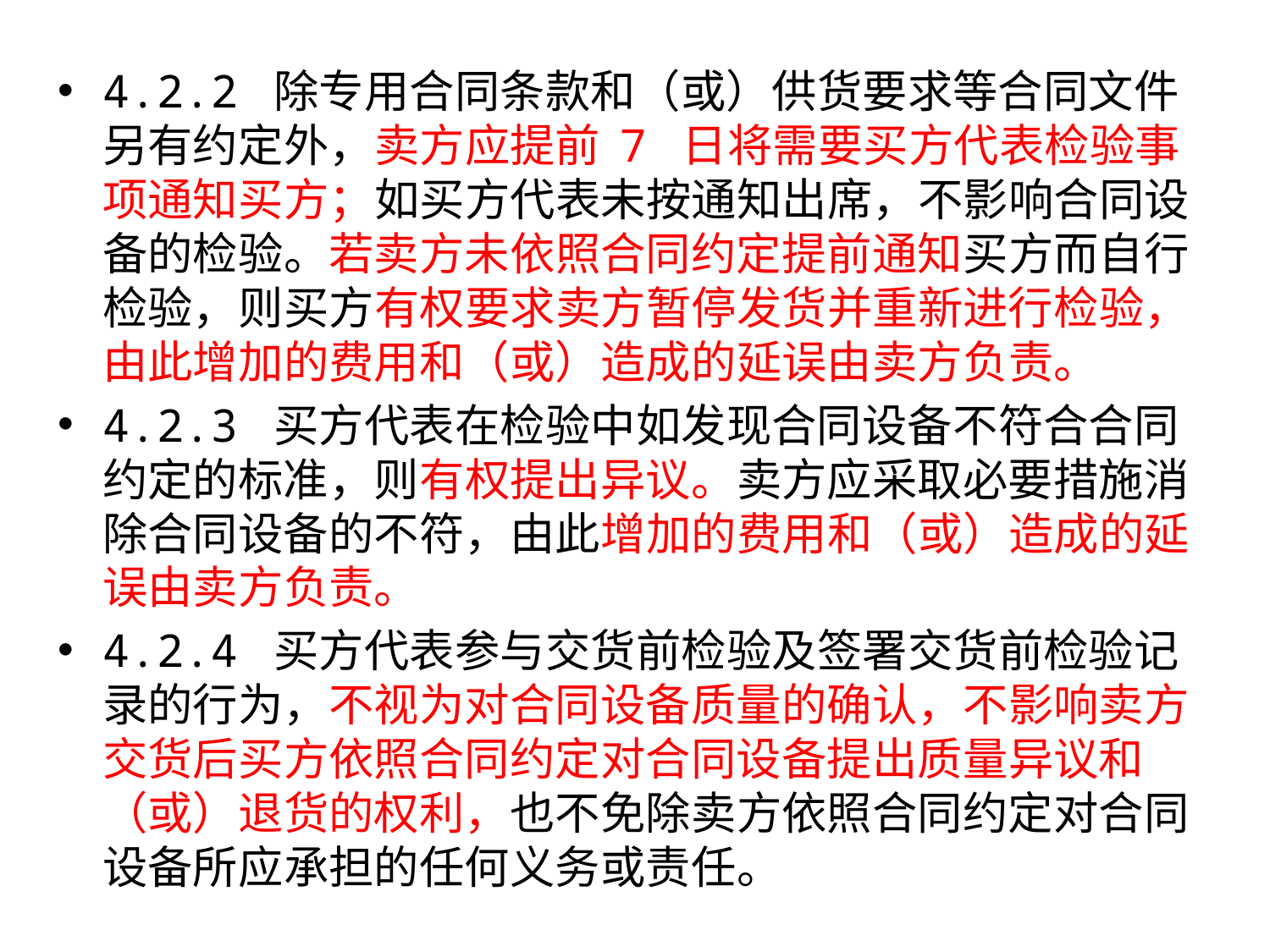

4.2.2 除专用合同条款和（或）供货要求等合同文件另有约定外，卖方应提前 7 日将需要买方代表检验事项通知买方；如买方代表未按通知出席，不影响合同设备的检验。若卖方未依照合同约定提前通知买方而自行检验，则买方有权要求卖方暂停发货并重新进行检验，由此增加的费用和（或）造成的延误由卖方负责。
4.2.3 买方代表在检验中如发现合同设备不符合合同约定的标准，则有权提出异议。卖方应采取必要措施消除合同设备的不符，由此增加的费用和（或）造成的延误由卖方负责。
4.2.4 买方代表参与交货前检验及签署交货前检验记录的行为，不视为对合同设备质量的确认，不影响卖方交货后买方依照合同约定对合同设备提出质量异议和（或）退货的权利，也不免除卖方依照合同约定对合同设备所应承担的任何义务或责任。